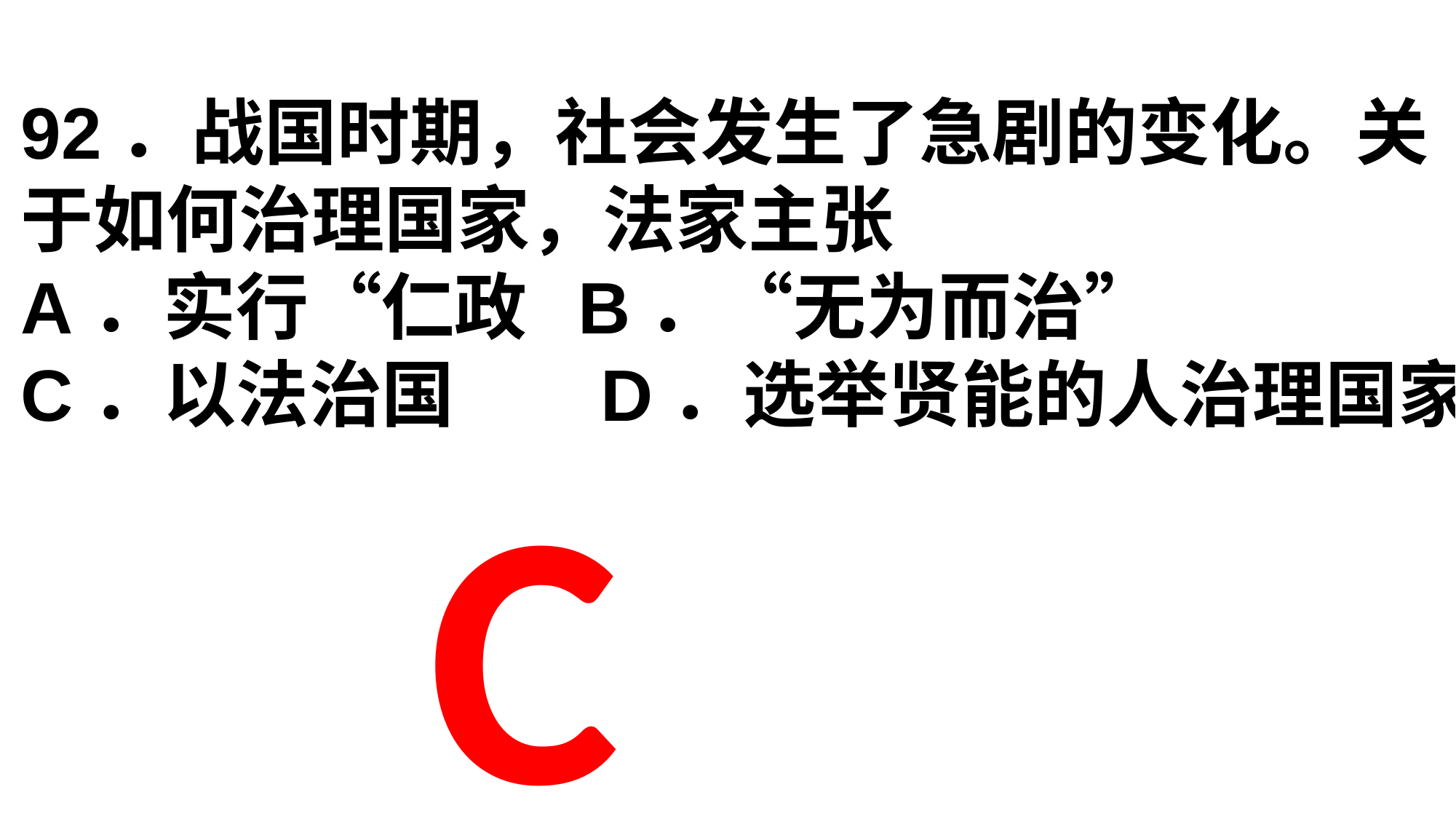

92．战国时期，社会发生了急剧的变化。关于如何治理国家，法家主张
A．实行“仁政  B．“无为而治”
C．以法治国 	 D．选举贤能的人治理国家
C